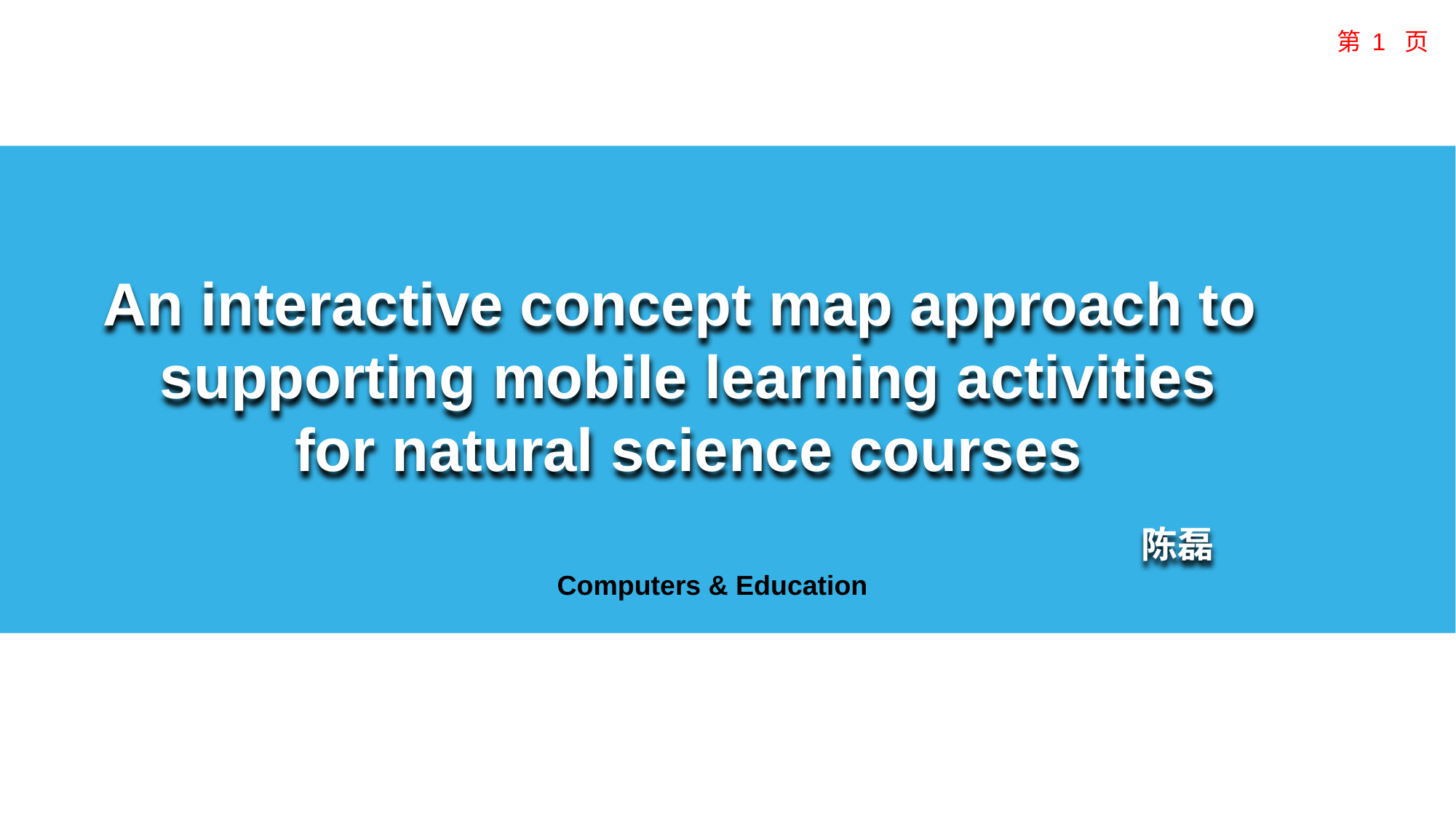

An interactive concept map approach to
supporting mobile learning activities
for natural science courses

陈磊
Computers & Education